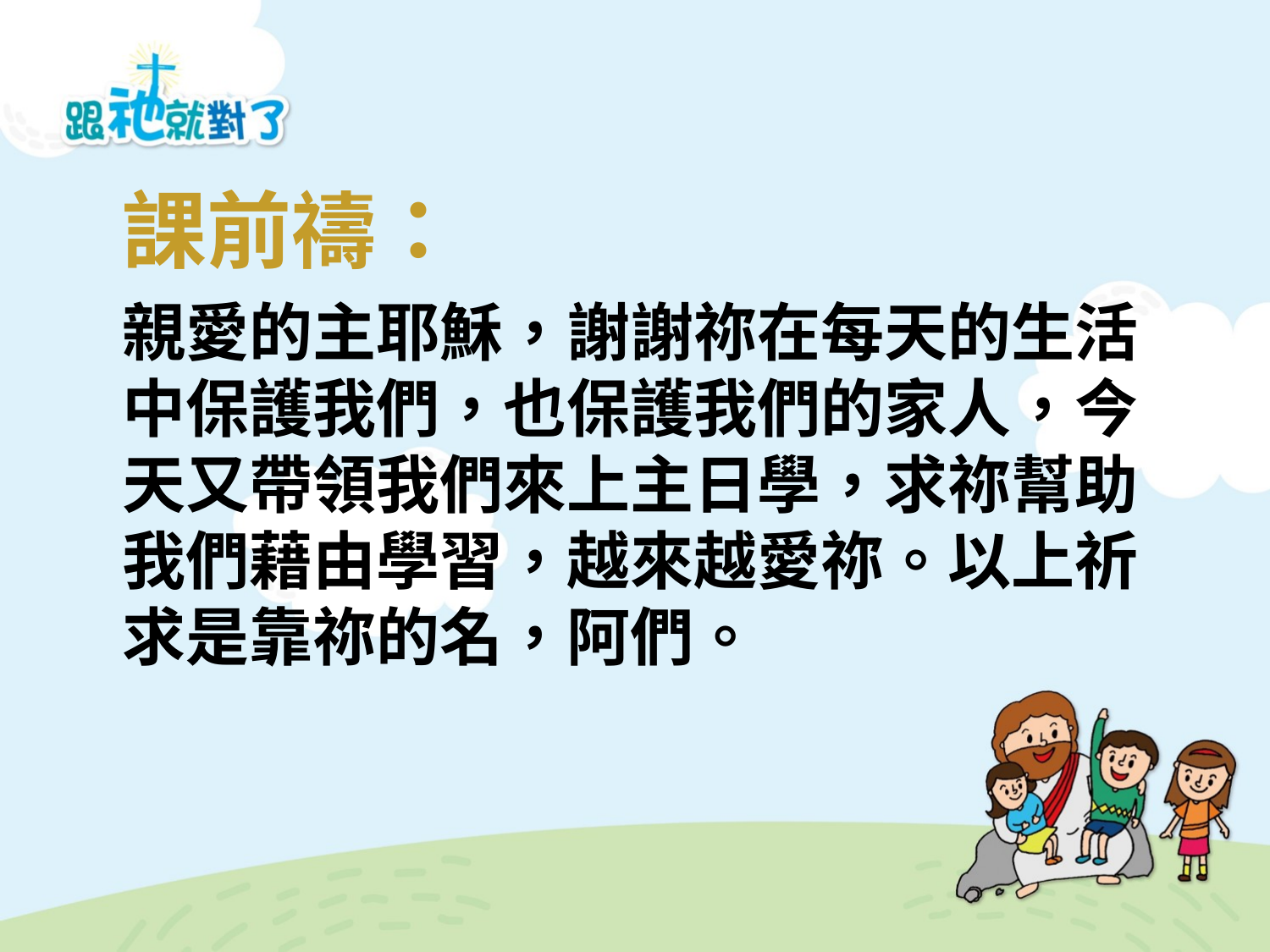

課前禱：
親愛的主耶穌，謝謝祢在每天的生活中保護我們，也保護我們的家人，今天又帶領我們來上主日學，求祢幫助我們藉由學習，越來越愛祢。以上祈求是靠祢的名，阿們。